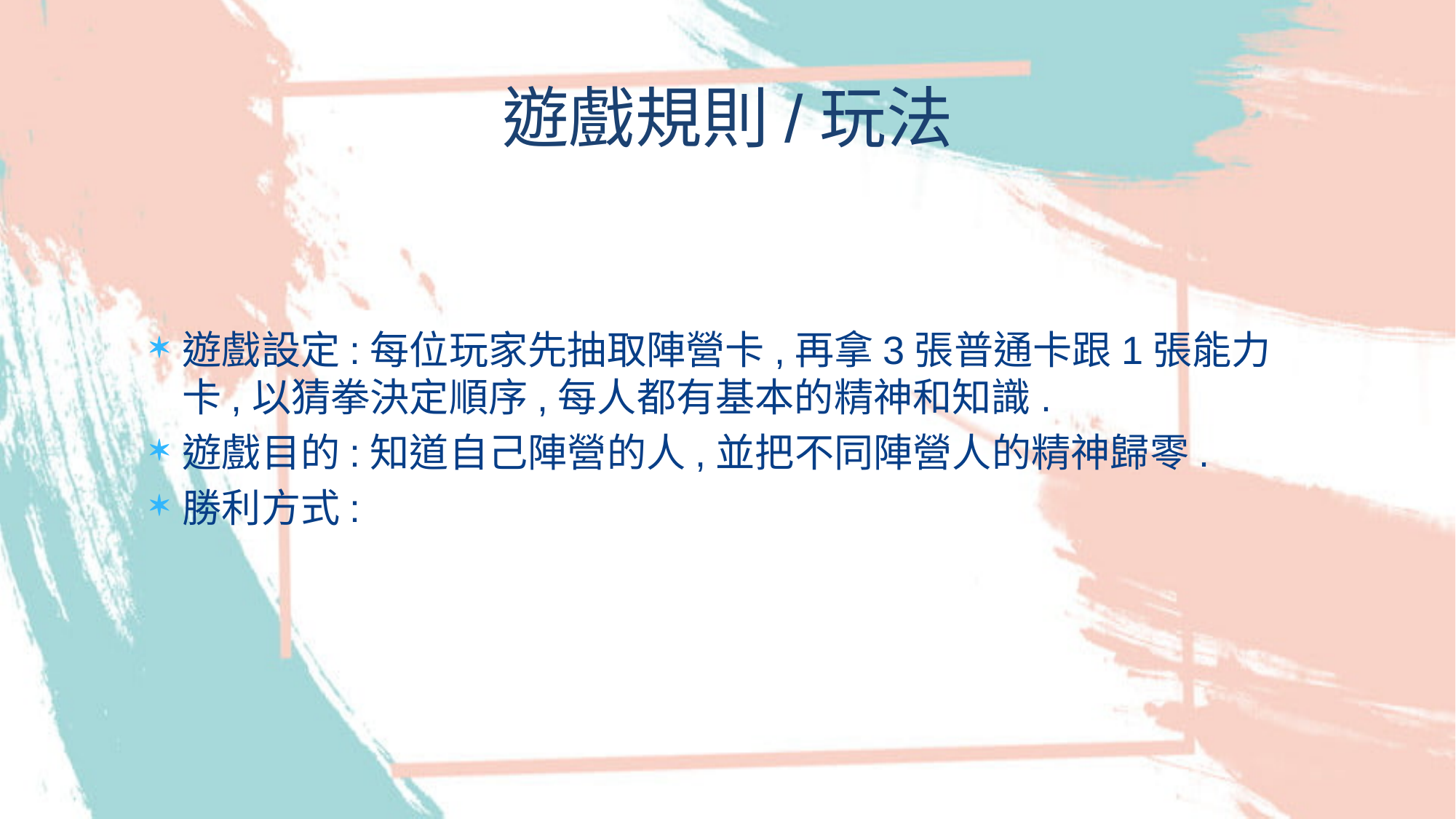

# 遊戲規則/玩法
遊戲設定:每位玩家先抽取陣營卡,再拿3張普通卡跟1張能力卡,以猜拳決定順序,每人都有基本的精神和知識.
遊戲目的:知道自己陣營的人,並把不同陣營人的精神歸零.
勝利方式: